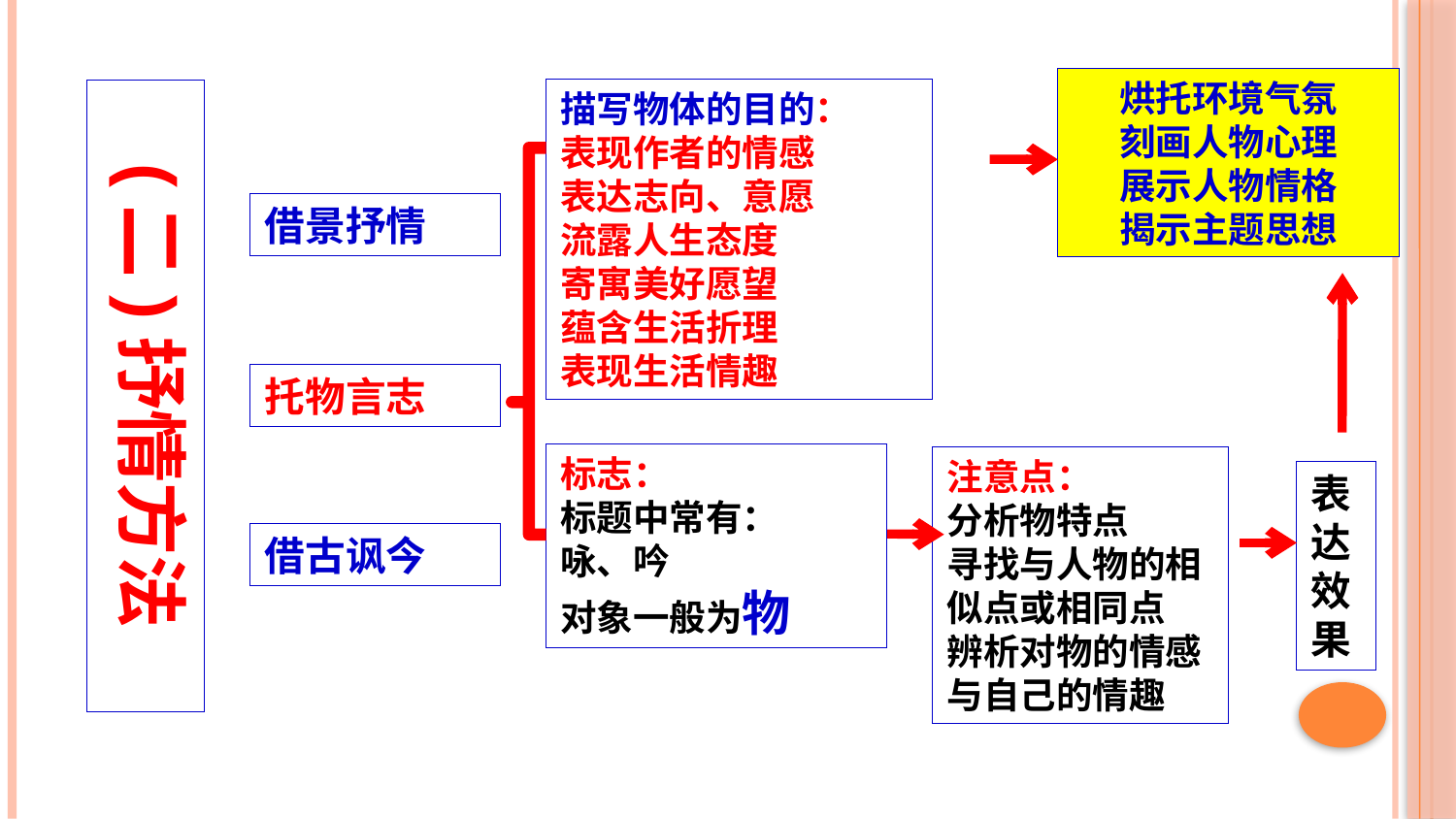

烘托环境气氛
刻画人物心理
展示人物情格
揭示主题思想
(二)抒情方法
描写物体的目的：
表现作者的情感
表达志向、意愿
流露人生态度
寄寓美好愿望
蕴含生活折理
表现生活情趣

借景抒情
托物言志
标志：
标题中常有：
咏、吟
对象一般为物
注意点：
分析物特点
寻找与人物的相似点或相同点
辨析对物的情感与自己的情趣
表达效果
借古讽今